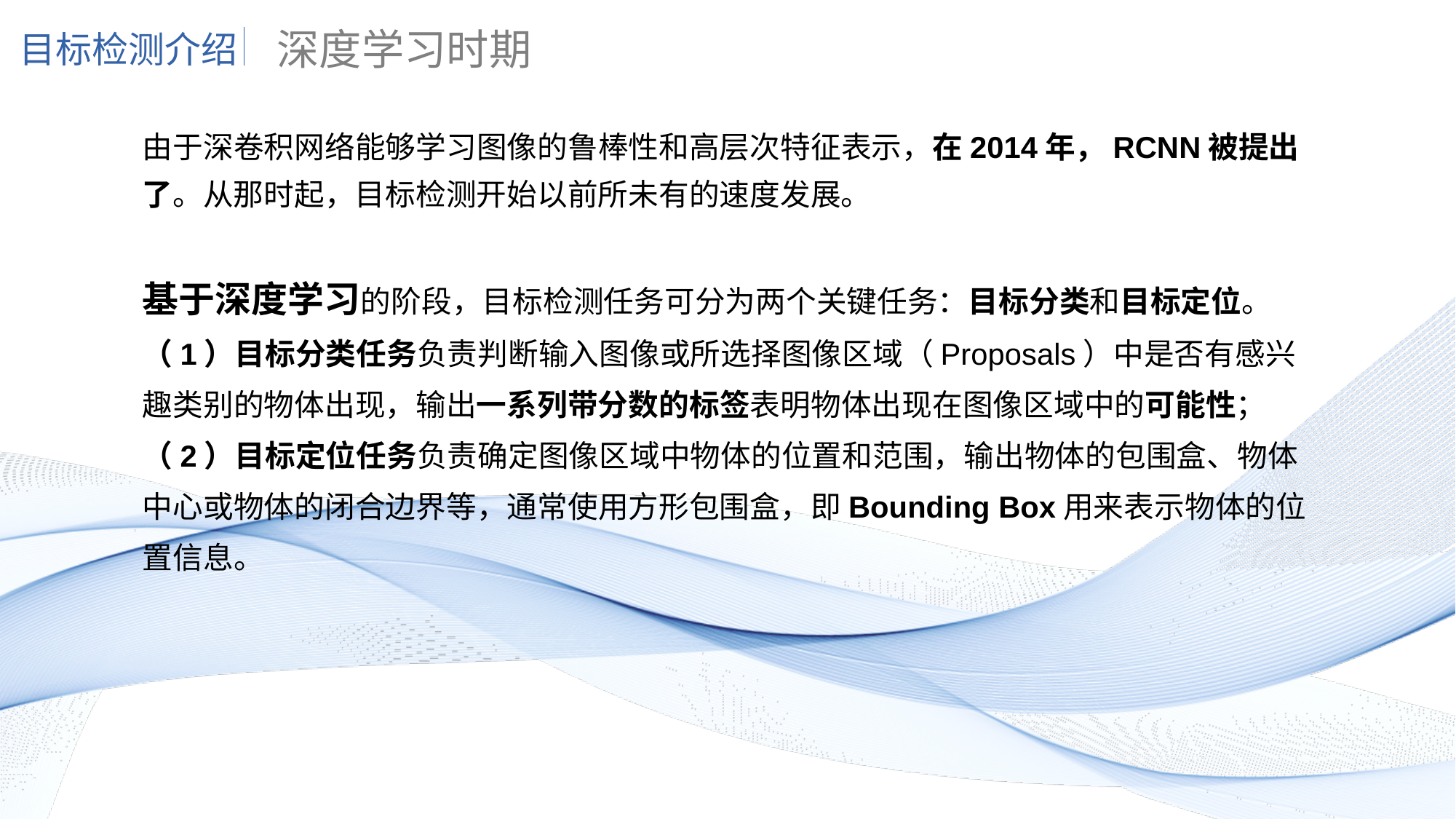

深度学习时期
目标检测介绍
由于深卷积网络能够学习图像的鲁棒性和高层次特征表示，在2014年，RCNN被提出了。从那时起，目标检测开始以前所未有的速度发展。

基于深度学习的阶段，目标检测任务可分为两个关键任务：目标分类和目标定位。（1）目标分类任务负责判断输入图像或所选择图像区域（Proposals）中是否有感兴趣类别的物体出现，输出一系列带分数的标签表明物体出现在图像区域中的可能性；
（2）目标定位任务负责确定图像区域中物体的位置和范围，输出物体的包围盒、物体中心或物体的闭合边界等，通常使用方形包围盒，即Bounding Box用来表示物体的位置信息。